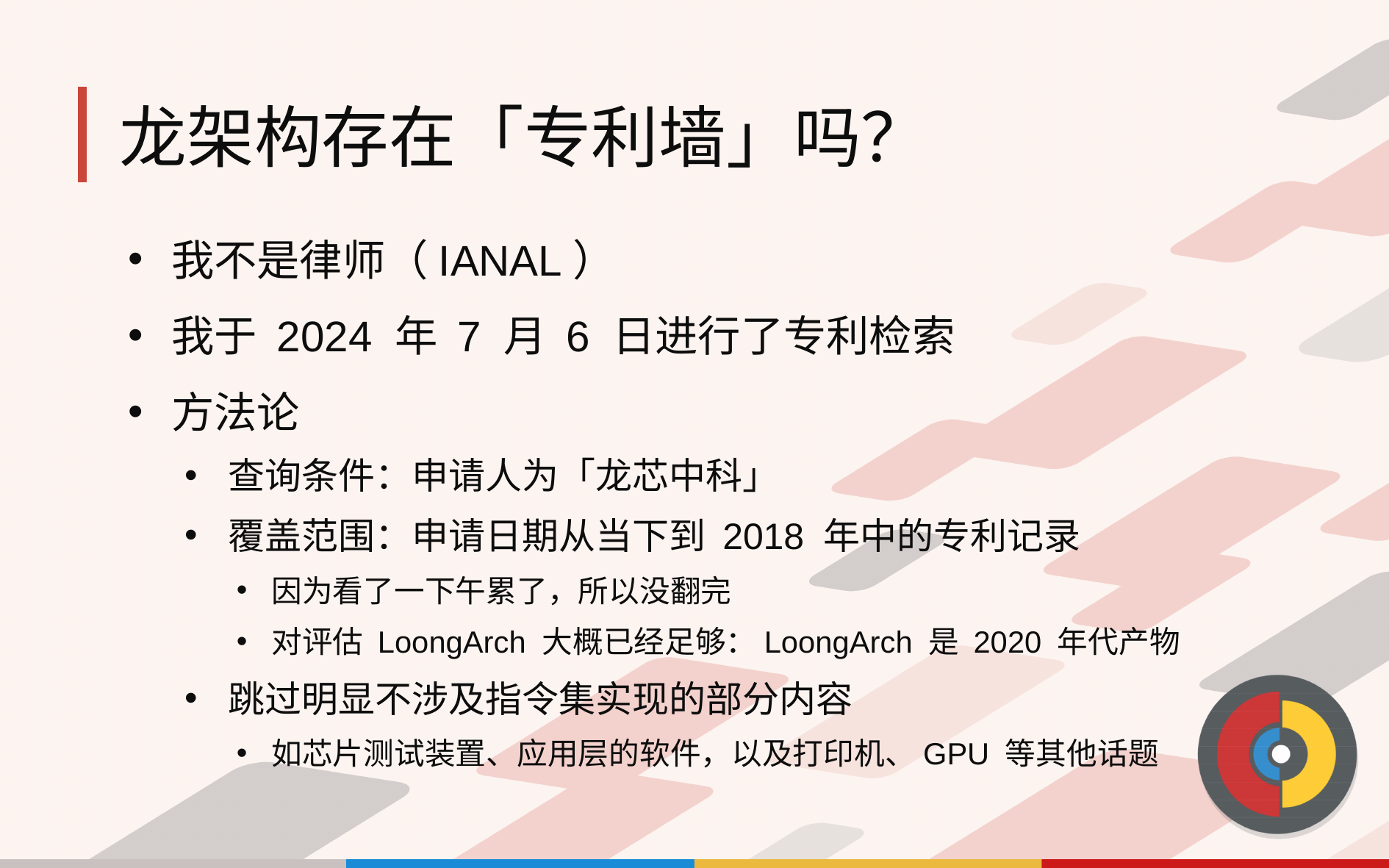

# 龙架构存在「专利墙」吗？
我不是律师（IANAL）
我于 2024 年 7 月 6 日进行了专利检索
方法论
查询条件：申请人为「龙芯中科」
覆盖范围：申请日期从当下到 2018 年中的专利记录
因为看了一下午累了，所以没翻完
对评估 LoongArch 大概已经足够：LoongArch 是 2020 年代产物
跳过明显不涉及指令集实现的部分内容
如芯片测试装置、应用层的软件，以及打印机、GPU 等其他话题